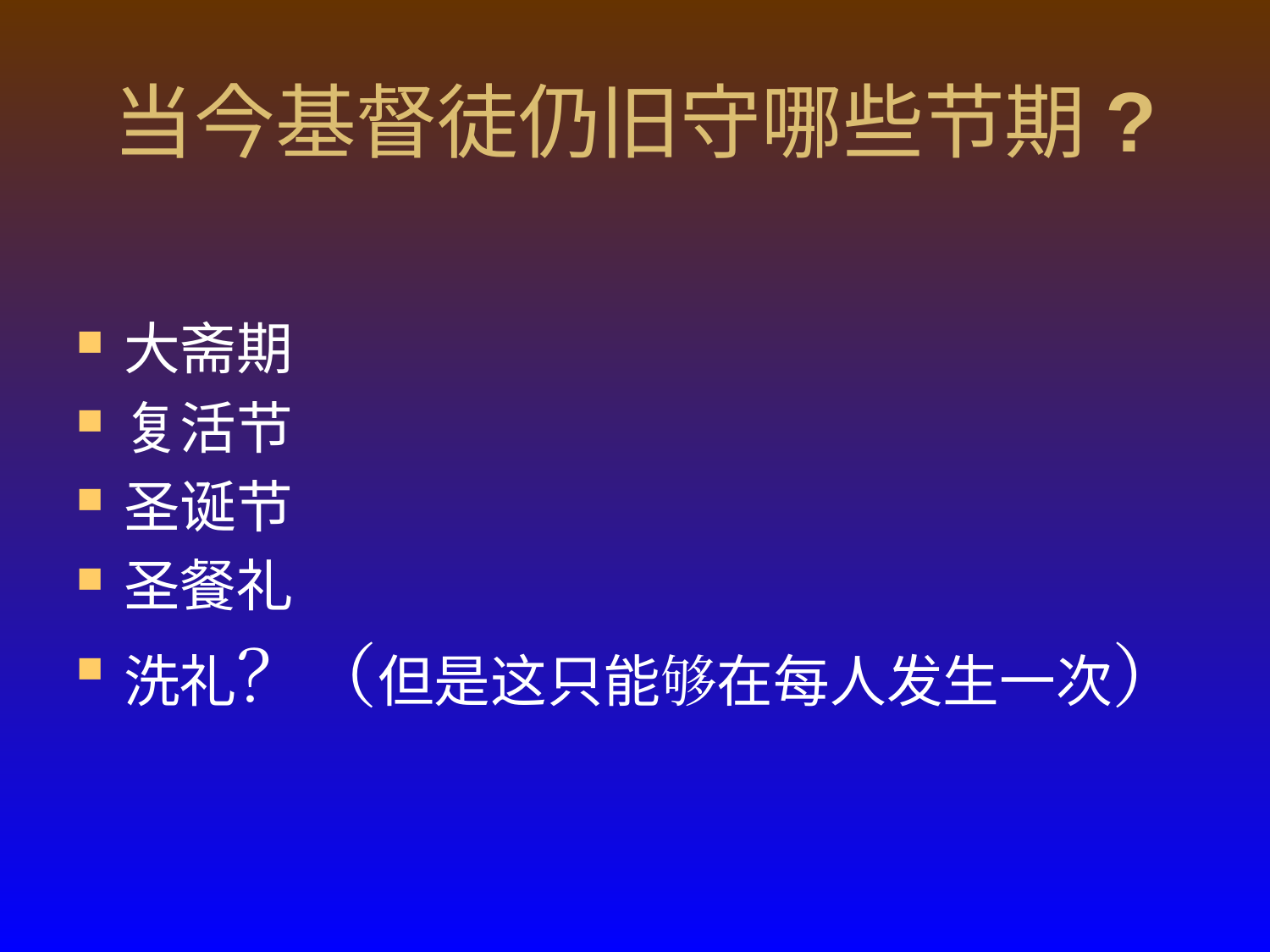

# 当今基督徒仍旧守哪些节期?
大斋期
复活节
圣诞节
圣餐礼
洗礼？（但是这只能够在每人发生一次）